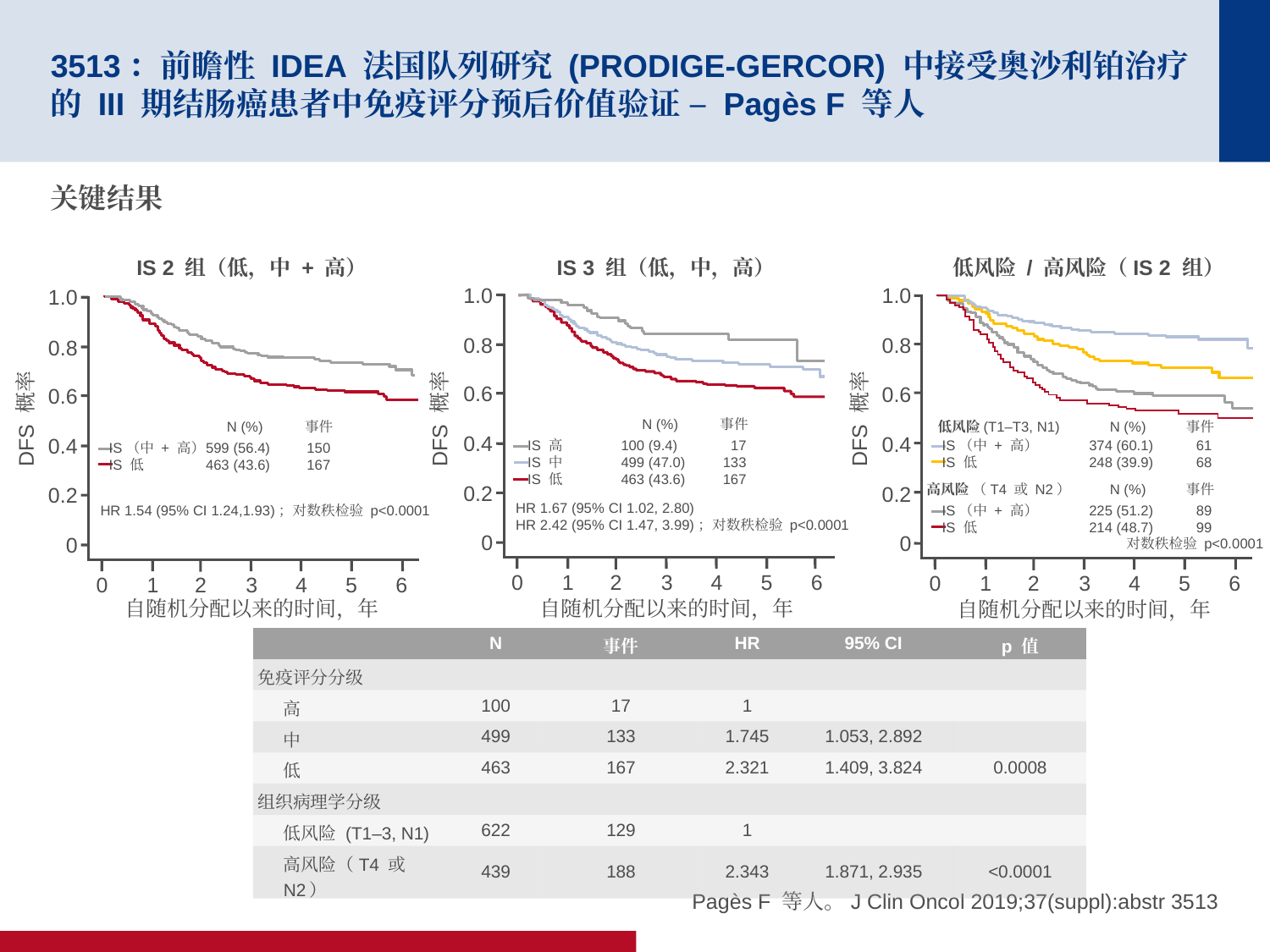

# 3513：前瞻性 IDEA 法国队列研究 (PRODIGE-GERCOR) 中接受奥沙利铂治疗的 III 期结肠癌患者中免疫评分预后价值验证 – Pagès F 等人
关键结果
IS 2 组（低，中 + 高）
1.0

0.8

0.6

DFS 概率
N (%)
事件
0.4
IS（中 + 高）
IS 低
599 (56.4)
463 (43.6)
150
167

0.2

HR 1.54 (95% CI 1.24,1.93)；对数秩检验 p<0.0001
0

0
1
2
3
4
5
6

自随机分配以来的时间，年
IS 3 组（低，中，高）
 低风险 / 高风险（IS 2 组）
1.0

0.8

0.6

DFS 概率
N (%)
事件
IS（中 + 高）
IS 低
374 (60.1)
248 (39.9)
61
68
高风险 （T4 或 N2）
N (%)
事件
IS（中 + 高）
IS 低
225 (51.2)
214 (48.7)
89
99
低风险(T1–T3, N1)
0.4

0.2

0
对数秩检验 p<0.0001

0
1
2

3
4
5
6
自随机分配以来的时间，年
1.0

0.8

0.6

N (%)
事件
0.4
IS 高
IS 中
IS 低
100 (9.4)
499 (47.0)
463 (43.6)
17
133
167

0.2

HR 1.67 (95% CI 1.02, 2.80)
HR 2.42 (95% CI 1.47, 3.99)；对数秩检验 p<0.0001
0

0
1
2
3
4
5
6

DFS 概率
自随机分配以来的时间，年
|  | N | 事件 | HR | 95% CI | p 值 |
| --- | --- | --- | --- | --- | --- |
| 免疫评分分级 |  |  |  |  |  |
| 高 | 100 | 17 | 1 |  |  |
| 中 | 499 | 133 | 1.745 | 1.053, 2.892 |  |
| 低 | 463 | 167 | 2.321 | 1.409, 3.824 | 0.0008 |
| 组织病理学分级 |  |  |  |  |  |
| 低风险 (T1–3, N1) | 622 | 129 | 1 |  |  |
| 高风险（T4 或 N2） | 439 | 188 | 2.343 | 1.871, 2.935 | <0.0001 |
Pagès F 等人。J Clin Oncol 2019;37(suppl):abstr 3513